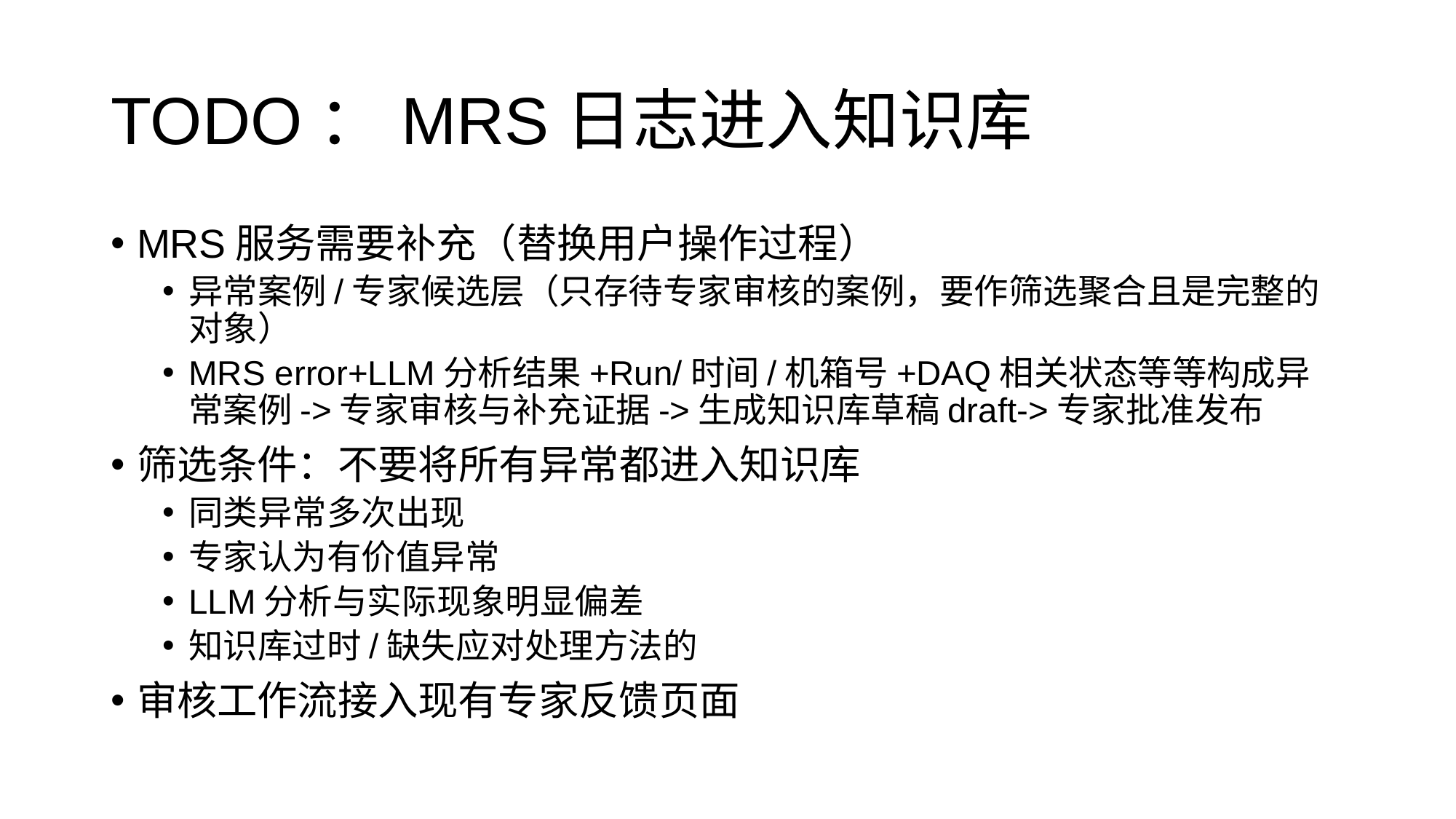

# TODO：MRS日志进入知识库
MRS服务需要补充（替换用户操作过程）
异常案例/专家候选层（只存待专家审核的案例，要作筛选聚合且是完整的对象）
MRS error+LLM分析结果+Run/时间/机箱号+DAQ相关状态等等构成异常案例->专家审核与补充证据->生成知识库草稿draft->专家批准发布
筛选条件：不要将所有异常都进入知识库
同类异常多次出现
专家认为有价值异常
LLM分析与实际现象明显偏差
知识库过时/缺失应对处理方法的
审核工作流接入现有专家反馈页面